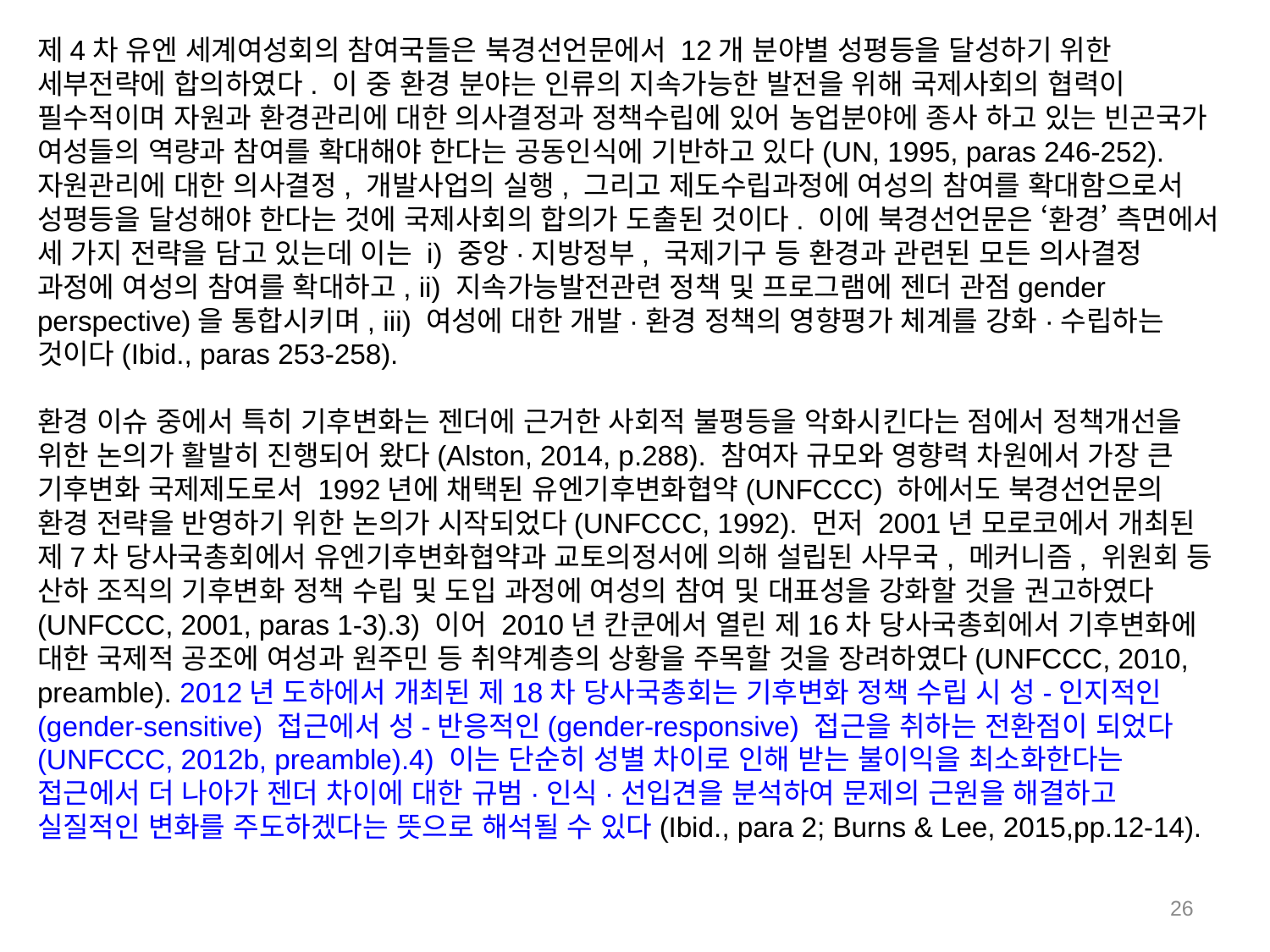

제4차 유엔 세계여성회의 참여국들은 북경선언문에서 12개 분야별 성평등을 달성하기 위한 세부전략에 합의하였다. 이 중 환경 분야는 인류의 지속가능한 발전을 위해 국제사회의 협력이 필수적이며 자원과 환경관리에 대한 의사결정과 정책수립에 있어 농업분야에 종사 하고 있는 빈곤국가 여성들의 역량과 참여를 확대해야 한다는 공동인식에 기반하고 있다(UN, 1995, paras 246-252). 자원관리에 대한 의사결정, 개발사업의 실행, 그리고 제도수립과정에 여성의 참여를 확대함으로서 성평등을 달성해야 한다는 것에 국제사회의 합의가 도출된 것이다. 이에 북경선언문은 ‘환경’ 측면에서 세 가지 전략을 담고 있는데 이는 i) 중앙·지방정부, 국제기구 등 환경과 관련된 모든 의사결정 과정에 여성의 참여를 확대하고, ii) 지속가능발전관련 정책 및 프로그램에 젠더 관점gender perspective)을 통합시키며, iii) 여성에 대한 개발·환경 정책의 영향평가 체계를 강화·수립하는 것이다(Ibid., paras 253-258).

환경 이슈 중에서 특히 기후변화는 젠더에 근거한 사회적 불평등을 악화시킨다는 점에서 정책개선을 위한 논의가 활발히 진행되어 왔다(Alston, 2014, p.288). 참여자 규모와 영향력 차원에서 가장 큰 기후변화 국제제도로서 1992년에 채택된 유엔기후변화협약(UNFCCC) 하에서도 북경선언문의 환경 전략을 반영하기 위한 논의가 시작되었다(UNFCCC, 1992). 먼저 2001년 모로코에서 개최된 제7차 당사국총회에서 유엔기후변화협약과 교토의정서에 의해 설립된 사무국, 메커니즘, 위원회 등 산하 조직의 기후변화 정책 수립 및 도입 과정에 여성의 참여 및 대표성을 강화할 것을 권고하였다(UNFCCC, 2001, paras 1-3).3) 이어 2010년 칸쿤에서 열린 제16차 당사국총회에서 기후변화에 대한 국제적 공조에 여성과 원주민 등 취약계층의 상황을 주목할 것을 장려하였다(UNFCCC, 2010, preamble). 2012년 도하에서 개최된 제18차 당사국총회는 기후변화 정책 수립 시 성-인지적인(gender-sensitive) 접근에서 성-반응적인(gender-responsive) 접근을 취하는 전환점이 되었다(UNFCCC, 2012b, preamble).4) 이는 단순히 성별 차이로 인해 받는 불이익을 최소화한다는 접근에서 더 나아가 젠더 차이에 대한 규범·인식·선입견을 분석하여 문제의 근원을 해결하고 실질적인 변화를 주도하겠다는 뜻으로 해석될 수 있다(Ibid., para 2; Burns & Lee, 2015,pp.12-14).
26